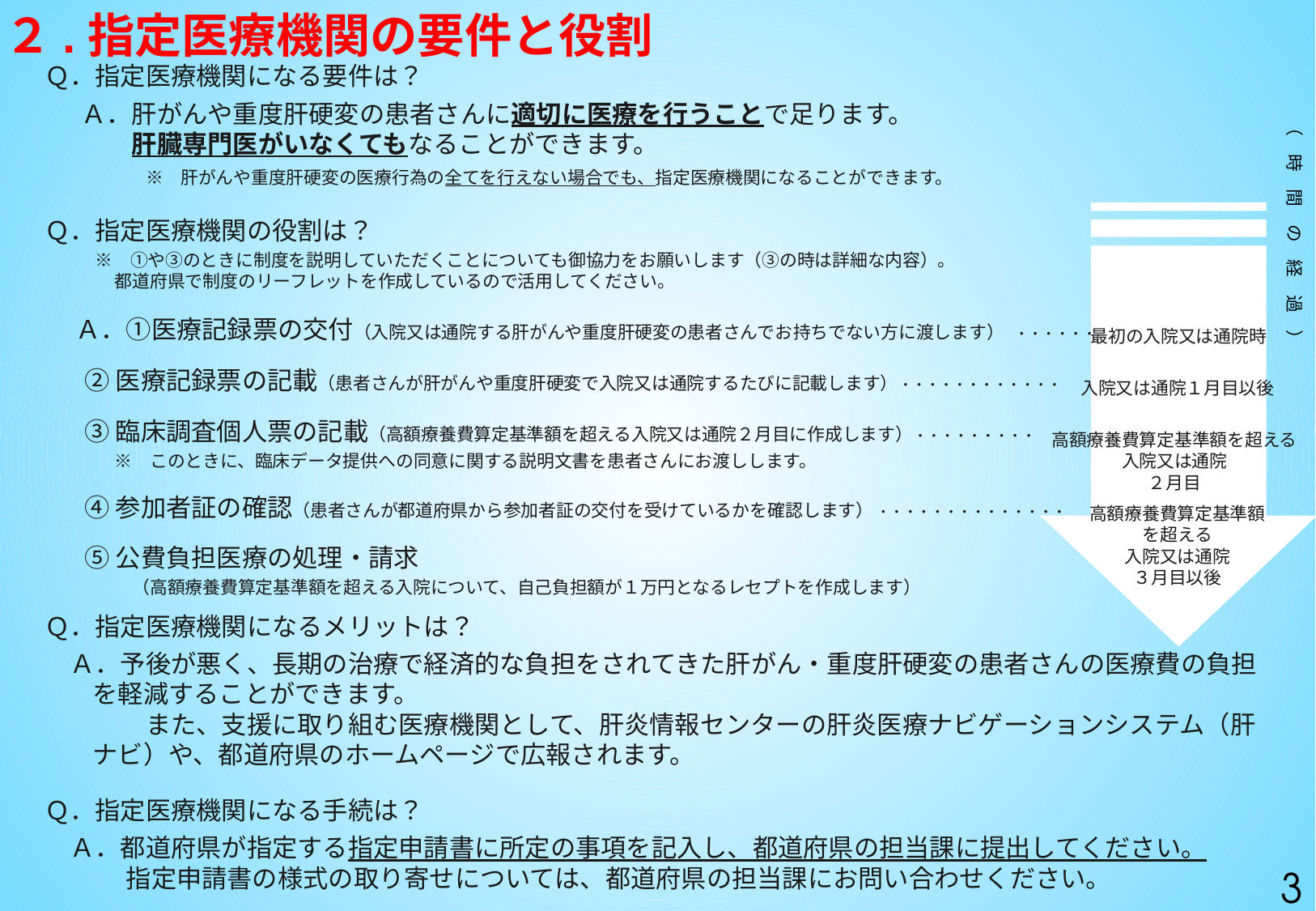

２.指定医療機関の要件と役割
Ｑ．指定医療機関になる要件は？

　  Ａ．肝がんや重度肝硬変の患者さんに適切に医療を行うことで足ります。
　　  　肝臓専門医がいなくてもなることができます。
　　　　※　肝がんや重度肝硬変の医療行為の全てを行えない場合でも、指定医療機関になることができます。

Ｑ．指定医療機関の役割は？
　　※　①や③のときに制度を説明していただくことについても御協力をお願いします（③の時は詳細な内容）。
　　　　都道府県で制度のリーフレットを作成しているので活用してください。

　 Ａ．①医療記録票の交付（入院又は通院する肝がんや重度肝硬変の患者さんでお持ちでない方に渡します）   ・・・・・・

       ②医療記録票の記載（患者さんが肝がんや重度肝硬変で入院又は通院するたびに記載します）・・・・・・・・・・・・

       ③臨床調査個人票の記載（高額療養費算定基準額を超える入院又は通院２月目に作成します）・・・・・・・・・
　　　　※　このときに、臨床データ提供への同意に関する説明文書を患者さんにお渡しします。

       ④参加者証の確認（患者さんが都道府県から参加者証の交付を受けているかを確認します） ・・・・・・・・・・・・・・

       ⑤公費負担医療の処理・請求
　　　　　（高額療養費算定基準額を超える入院について、自己負担額が１万円となるレセプトを作成します）

Ｑ．指定医療機関になるメリットは？

　Ａ．予後が悪く、長期の治療で経済的な負担をされてきた肝がん・重度肝硬変の患者さんの医療費の負担を軽減することができます。
　　　　また、支援に取り組む医療機関として、肝炎情報センターの肝炎医療ナビゲーションシステム（肝ナビ）や、都道府県のホームページで広報されます。

Ｑ．指定医療機関になる手続は？

　Ａ．都道府県が指定する指定申請書に所定の事項を記入し、都道府県の担当課に提出してください。
　　　 指定申請書の様式の取り寄せについては、都道府県の担当課にお問い合わせください。
（　時　間　の　経　過　）

最初の入院又は通院時
入院又は通院１月目以後
高額療養費算定基準額を超える
入院又は通院
２月目
高額療養費算定基準額を超える
入院又は通院
３月目以後
3